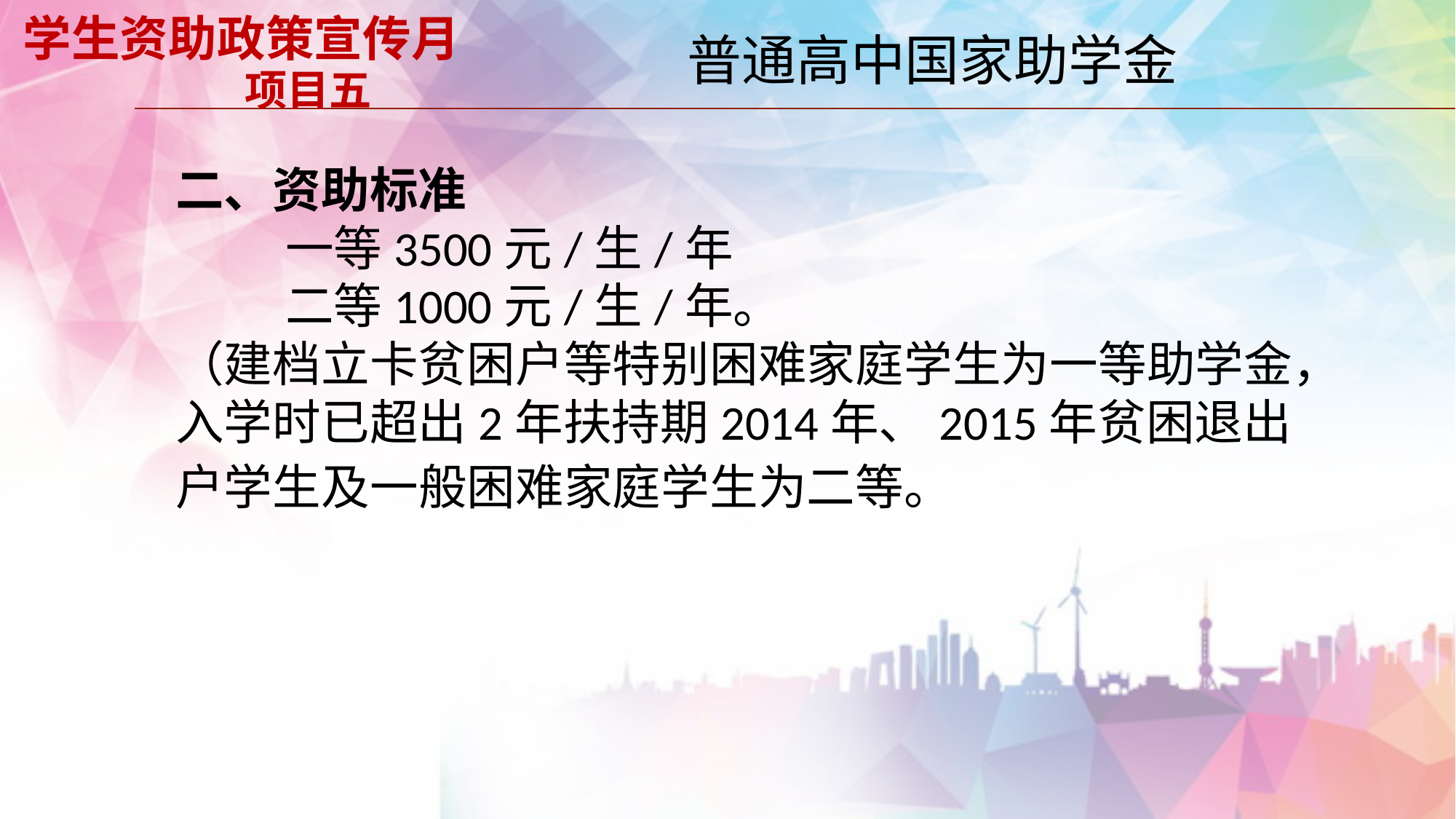

# 学生资助政策宣传月 项目五
                 普通高中国家助学金

二、资助标准
         一等3500元/生/年
         二等1000元/生/年。
（建档立卡贫困户等特别困难家庭学生为一等助学金，入学时已超出2年扶持期2014年、2015年贫困退出户学生及一般困难家庭学生为二等。